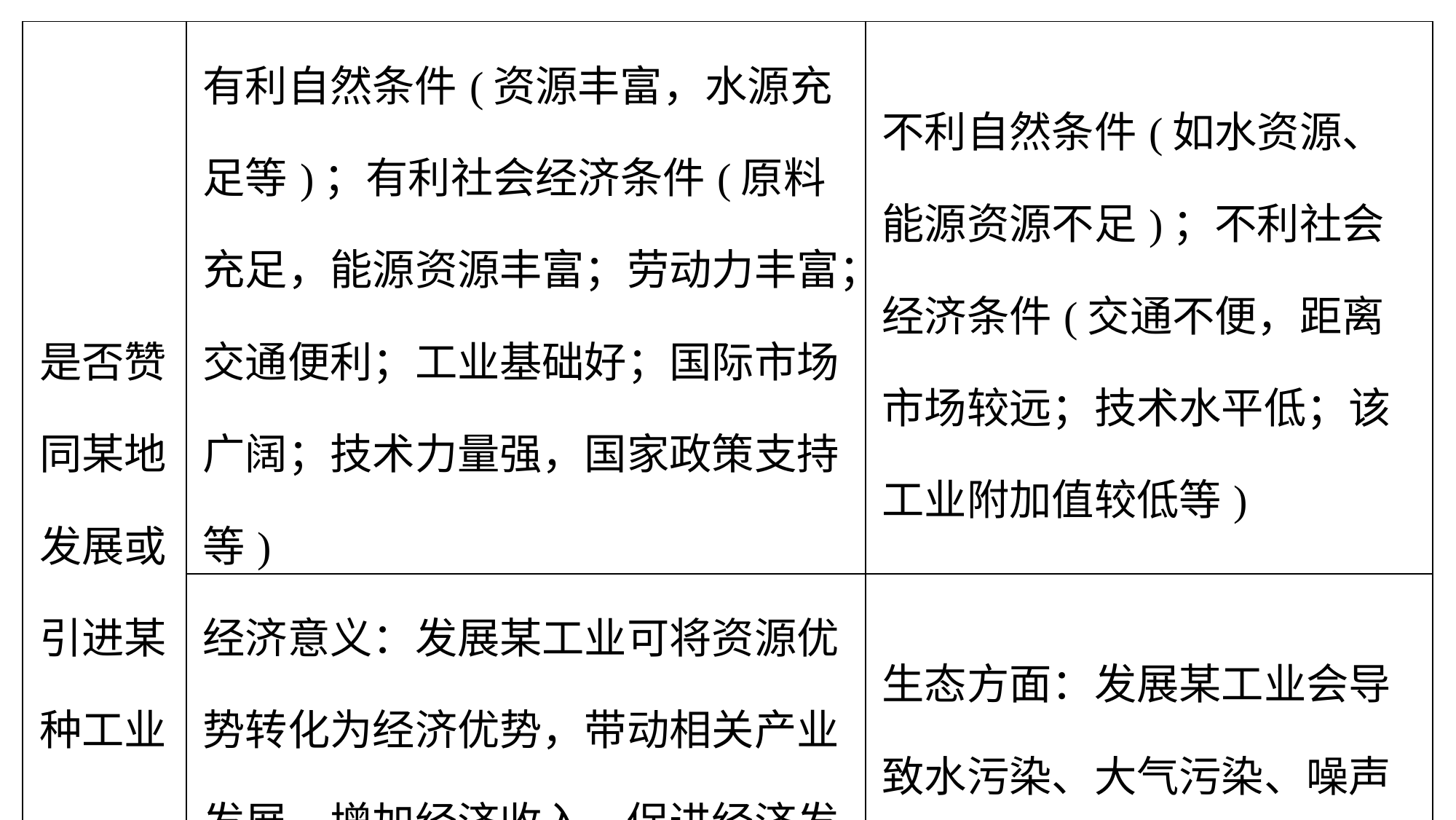

| 是否赞同某地发展或引进某种工业 | 有利自然条件(资源丰富，水源充足等)；有利社会经济条件(原料充足，能源资源丰富；劳动力丰富；交通便利；工业基础好；国际市场广阔；技术力量强，国家政策支持等) | 不利自然条件(如水资源、能源资源不足)；不利社会经济条件(交通不便，距离市场较远；技术水平低；该工业附加值较低等) |
| --- | --- | --- |
|  | 经济意义：发展某工业可将资源优势转化为经济优势，带动相关产业发展，增加经济收入，促进经济发展。社会意义：可以拉动就业，提高人们生活质量等 | 生态方面：发展某工业会导致水污染、大气污染、噪声污染等，破坏生态环境，造成生物多样性减少等 |